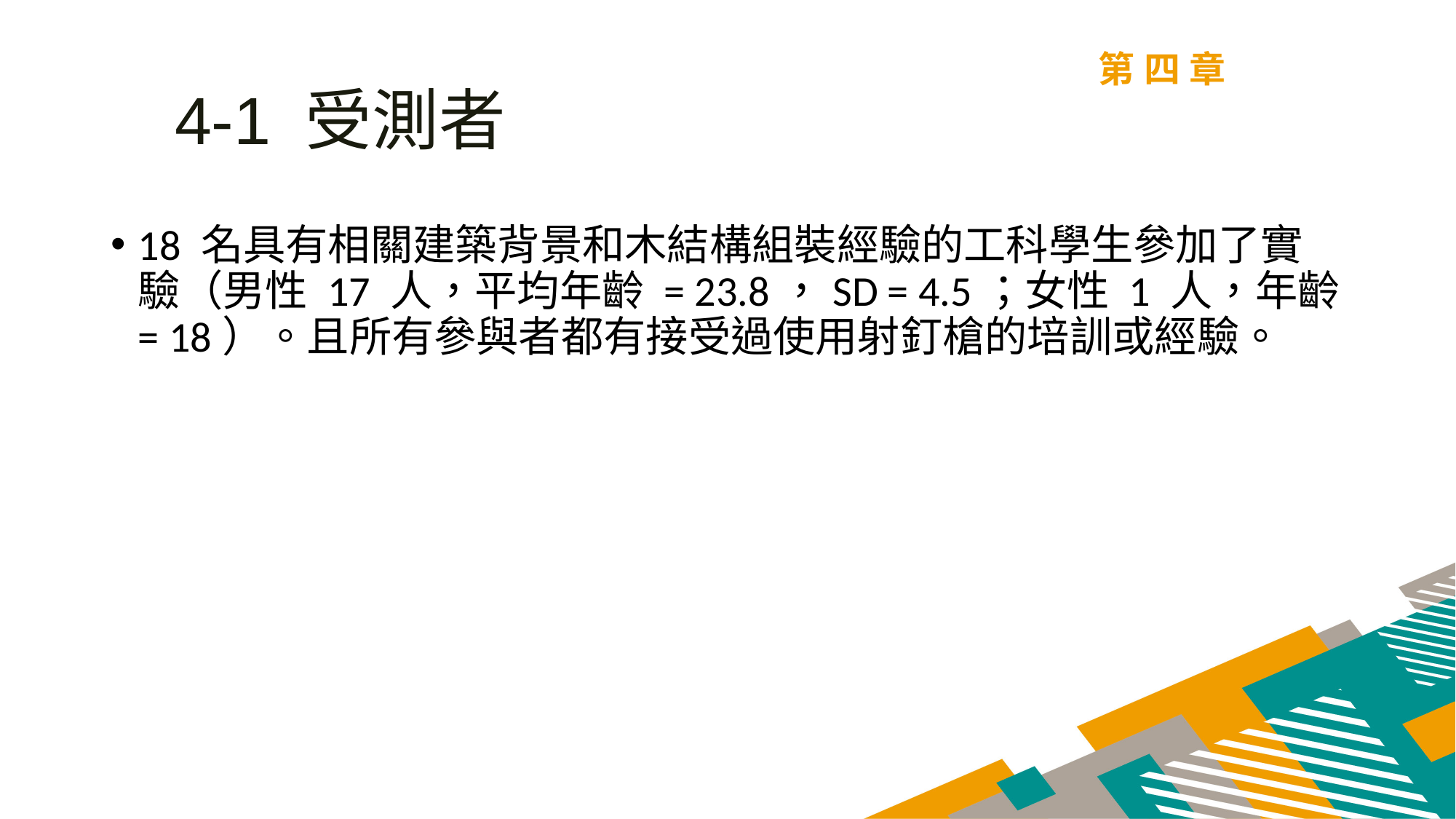

第四章
4-1 受測者
18 名具有相關建築背景和木結構組裝經驗的工科學生參加了實驗（男性 17 人，平均年齡 = 23.8，SD = 4.5；女性 1 人，年齡 = 18）。且所有參與者都有接受過使用射釘槍的培訓或經驗。